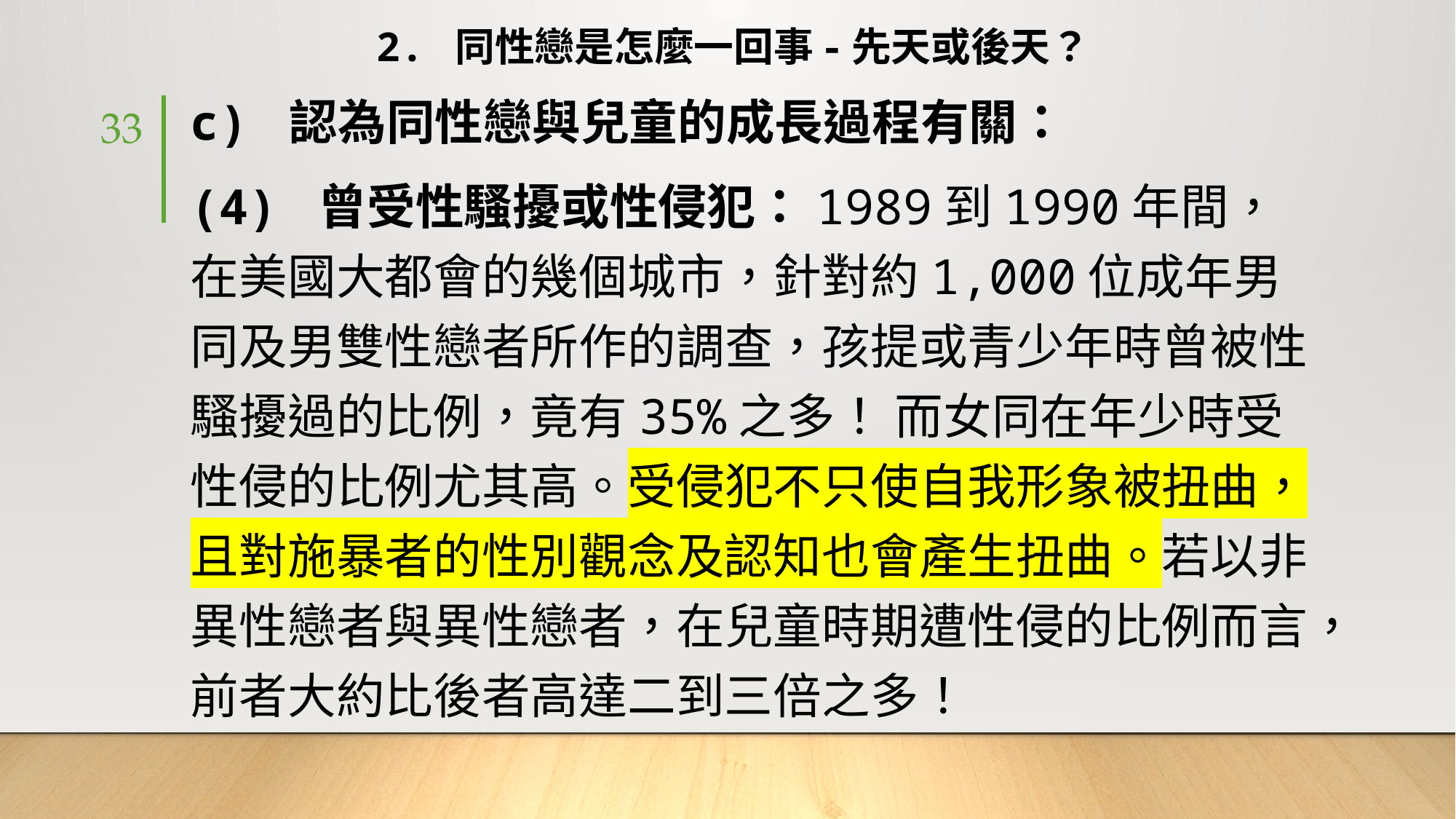

# 2. 同性戀是怎麼一回事-先天或後天？
c) 認為同性戀與兒童的成長過程有關：
(4) 曾受性騷擾或性侵犯：1989到1990年間，在美國大都會的幾個城市，針對約1,000位成年男同及男雙性戀者所作的調查，孩提或青少年時曾被性騷擾過的比例，竟有35%之多！ 而女同在年少時受性侵的比例尤其高。受侵犯不只使自我形象被扭曲，且對施暴者的性別觀念及認知也會產生扭曲。若以非異性戀者與異性戀者，在兒童時期遭性侵的比例而言，前者大約比後者高達二到三倍之多！
33